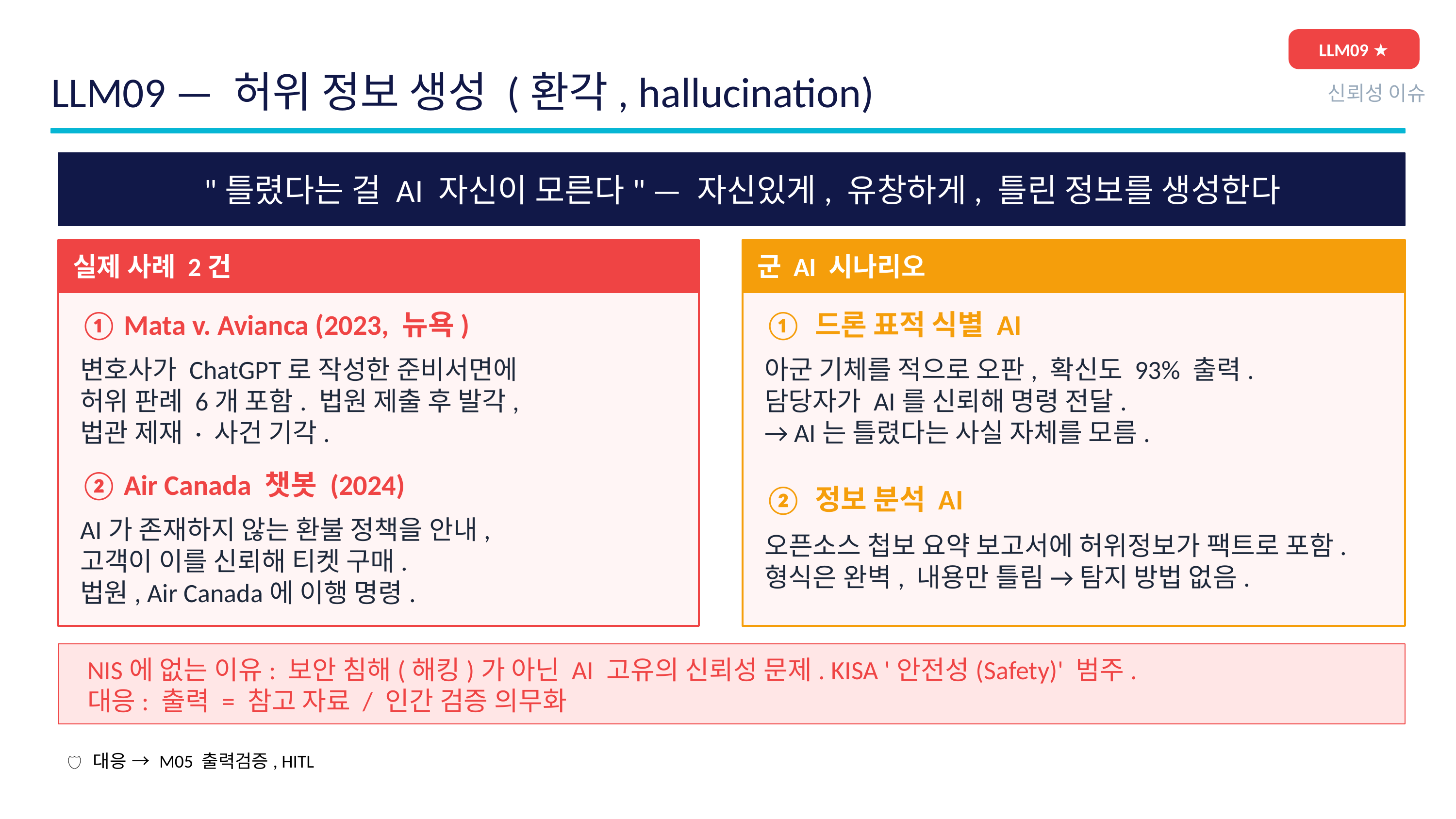

LLM09 ★
LLM09 — 허위 정보 생성 (환각, hallucination)
신뢰성 이슈

"틀렸다는 걸 AI 자신이 모른다" — 자신있게, 유창하게, 틀린 정보를 생성한다

실제 사례 2건
군 AI 시나리오
① Mata v. Avianca (2023, 뉴욕)
① 드론 표적 식별 AI
변호사가 ChatGPT로 작성한 준비서면에
허위 판례 6개 포함. 법원 제출 후 발각,
법관 제재 · 사건 기각.
아군 기체를 적으로 오판, 확신도 93% 출력.
담당자가 AI를 신뢰해 명령 전달.
→ AI는 틀렸다는 사실 자체를 모름.
② Air Canada 챗봇 (2024)
② 정보 분석 AI
AI가 존재하지 않는 환불 정책을 안내,
고객이 이를 신뢰해 티켓 구매.
법원, Air Canada에 이행 명령.
오픈소스 첩보 요약 보고서에 허위정보가 팩트로 포함. 형식은 완벽, 내용만 틀림 → 탐지 방법 없음.

NIS에 없는 이유: 보안 침해(해킹)가 아닌 AI 고유의 신뢰성 문제. KISA '안전성(Safety)' 범주.
대응: 출력 = 참고 자료 / 인간 검증 의무화
🛡 대응 → M05 출력검증, HITL